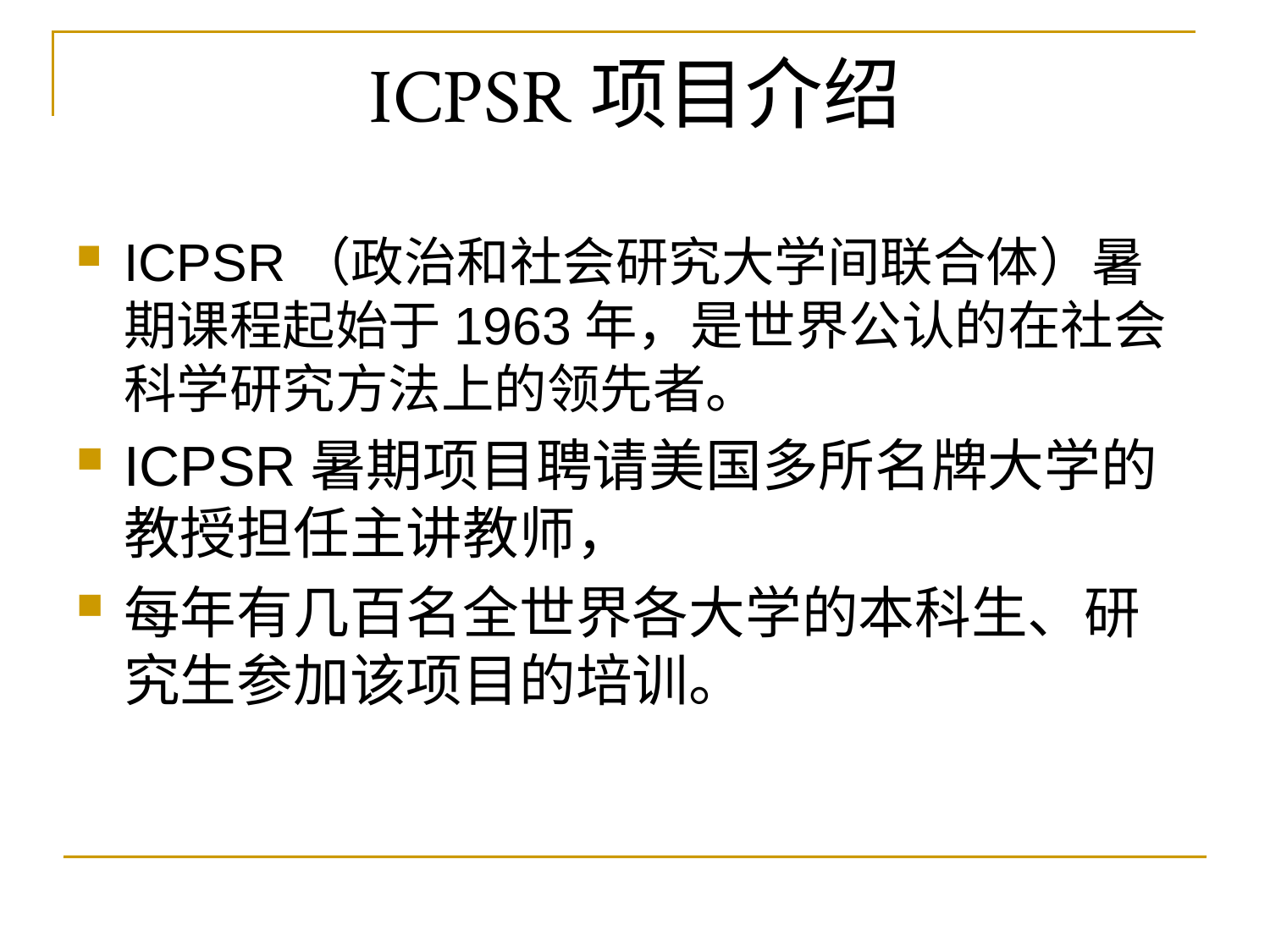

# ICPSR项目介绍
ICPSR（政治和社会研究大学间联合体）暑期课程起始于1963年，是世界公认的在社会科学研究方法上的领先者。
ICPSR暑期项目聘请美国多所名牌大学的教授担任主讲教师，
每年有几百名全世界各大学的本科生、研究生参加该项目的培训。